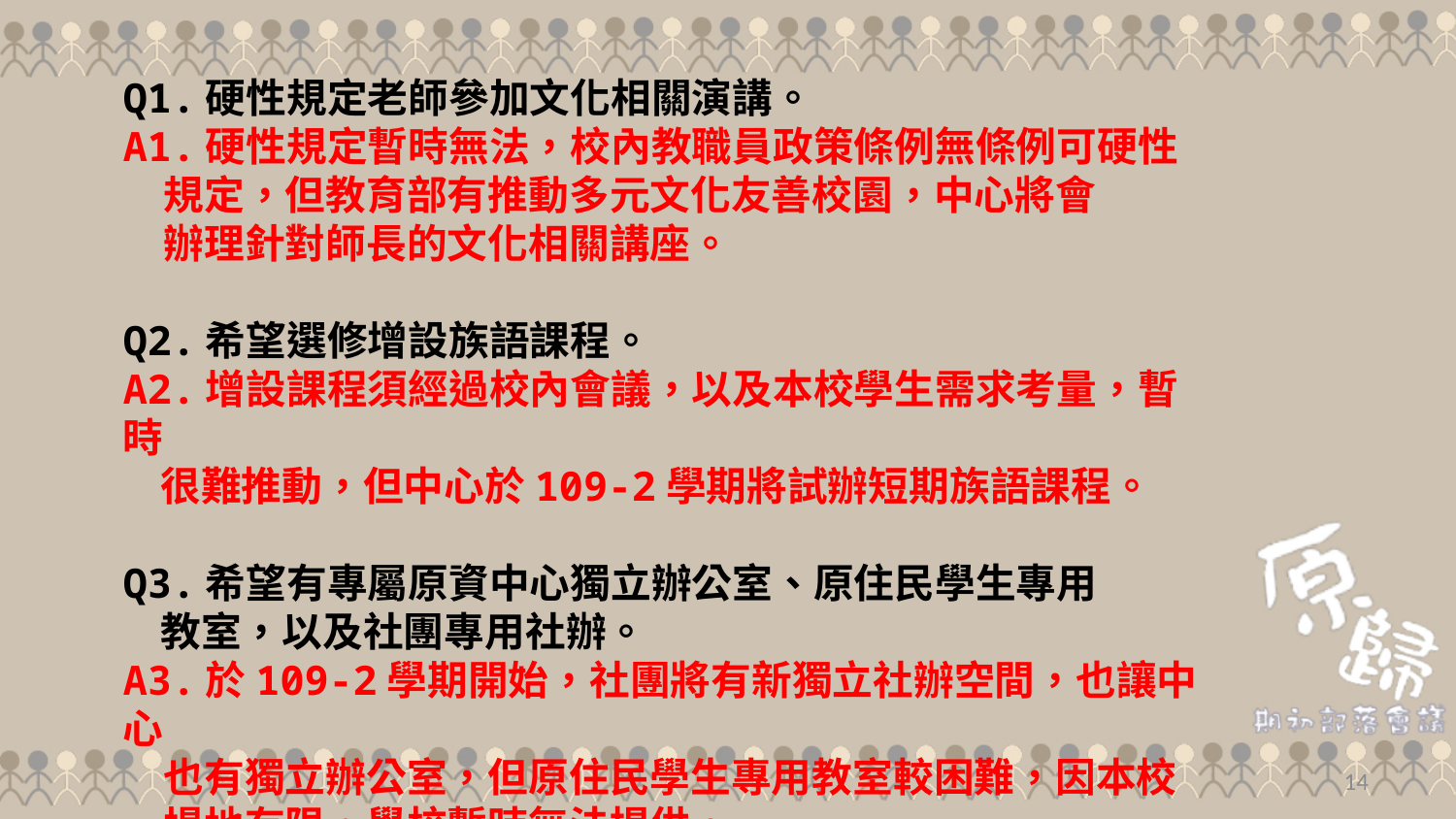

Q1.硬性規定老師參加文化相關演講。
A1.硬性規定暫時無法，校內教職員政策條例無條例可硬性
　規定，但教育部有推動多元文化友善校園，中心將會
　辦理針對師長的文化相關講座。

Q2.希望選修增設族語課程。
A2.增設課程須經過校內會議，以及本校學生需求考量，暫時
   很難推動，但中心於109-2學期將試辦短期族語課程。

Q3.希望有專屬原資中心獨立辦公室、原住民學生專用
   教室，以及社團專用社辦。
A3.於109-2學期開始，社團將有新獨立社辦空間，也讓中心
　也有獨立辦公室，但原住民學生專用教室較困難，因本校
　場地有限，學校暫時無法提供。

14